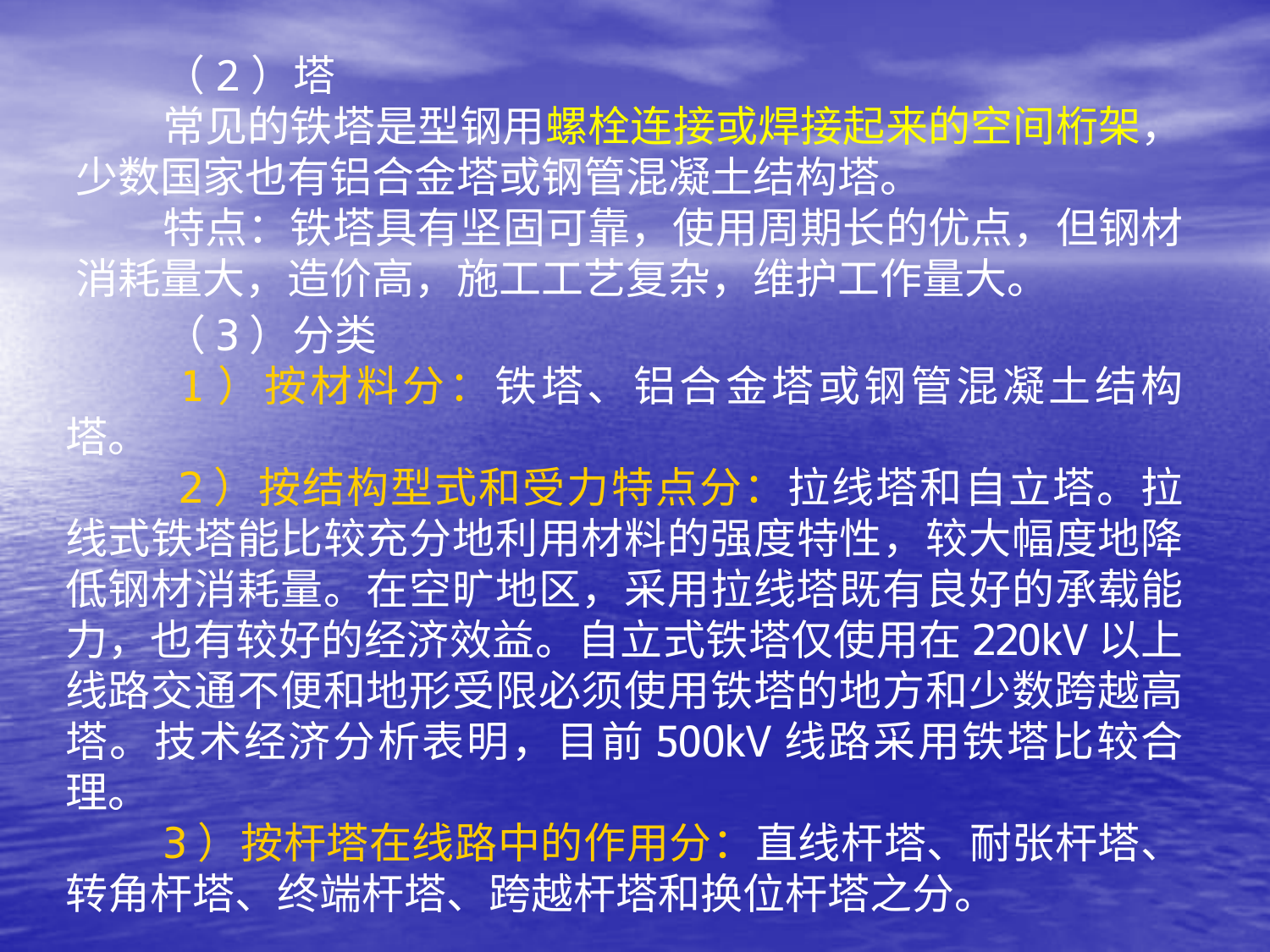

（2）塔
常见的铁塔是型钢用螺栓连接或焊接起来的空间桁架，少数国家也有铝合金塔或钢管混凝土结构塔。
特点：铁塔具有坚固可靠，使用周期长的优点，但钢材消耗量大，造价高，施工工艺复杂，维护工作量大。

（3）分类
 1）按材料分：铁塔、铝合金塔或钢管混凝土结构塔。
 2）按结构型式和受力特点分：拉线塔和自立塔。拉线式铁塔能比较充分地利用材料的强度特性，较大幅度地降低钢材消耗量。在空旷地区，采用拉线塔既有良好的承载能力，也有较好的经济效益。自立式铁塔仅使用在220kV以上线路交通不便和地形受限必须使用铁塔的地方和少数跨越高塔。技术经济分析表明，目前500kV线路采用铁塔比较合理。
3）按杆塔在线路中的作用分：直线杆塔、耐张杆塔、转角杆塔、终端杆塔、跨越杆塔和换位杆塔之分。